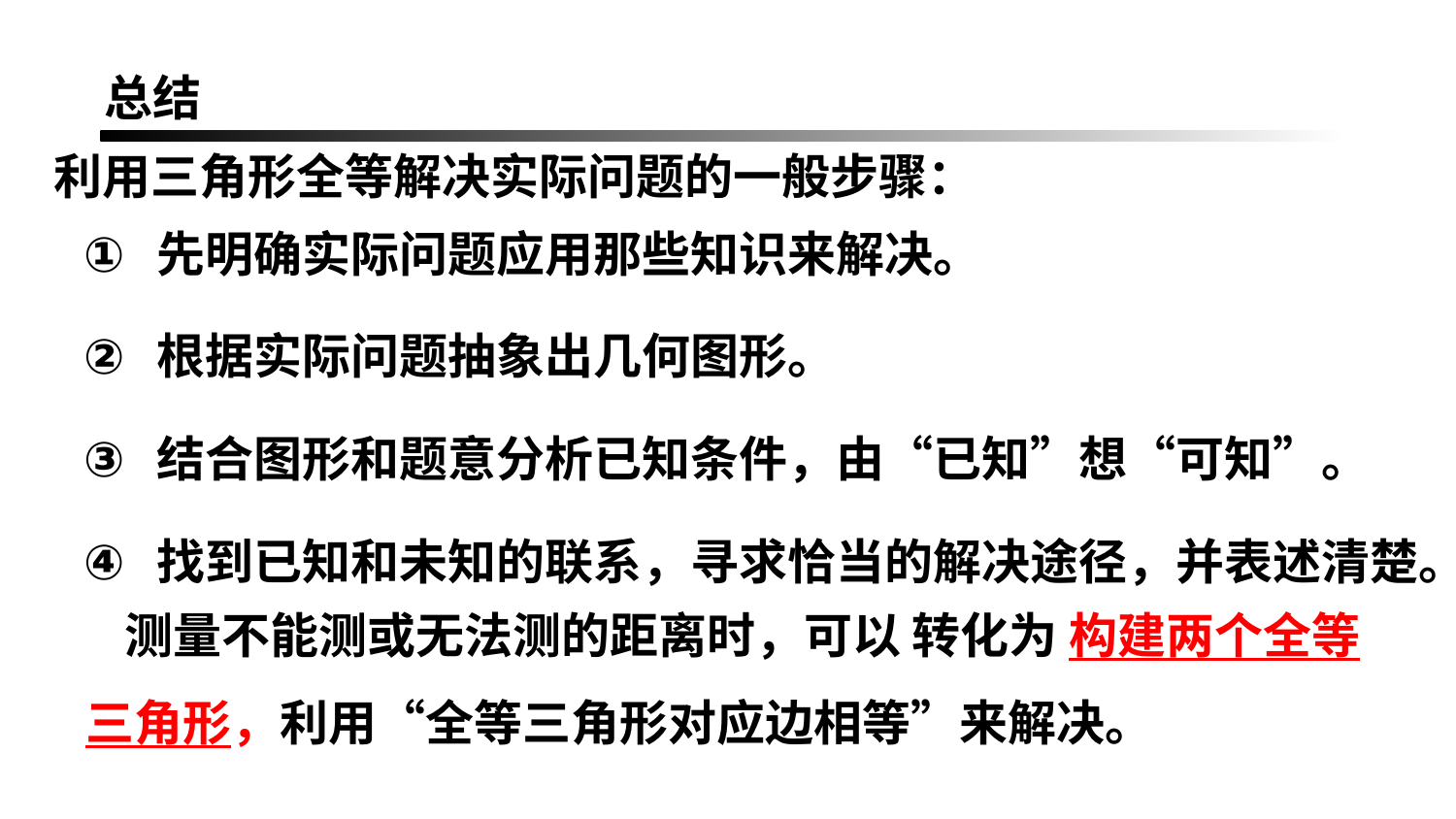

总结
# 利用三角形全等解决实际问题的一般步骤：
先明确实际问题应用那些知识来解决。
根据实际问题抽象出几何图形。
结合图形和题意分析已知条件，由“已知”想“可知”。
找到已知和未知的联系，寻求恰当的解决途径，并表述清楚。

     测量不能测或无法测的距离时，可以 转化为 构建两个全等三角形，利用“全等三角形对应边相等”来解决。